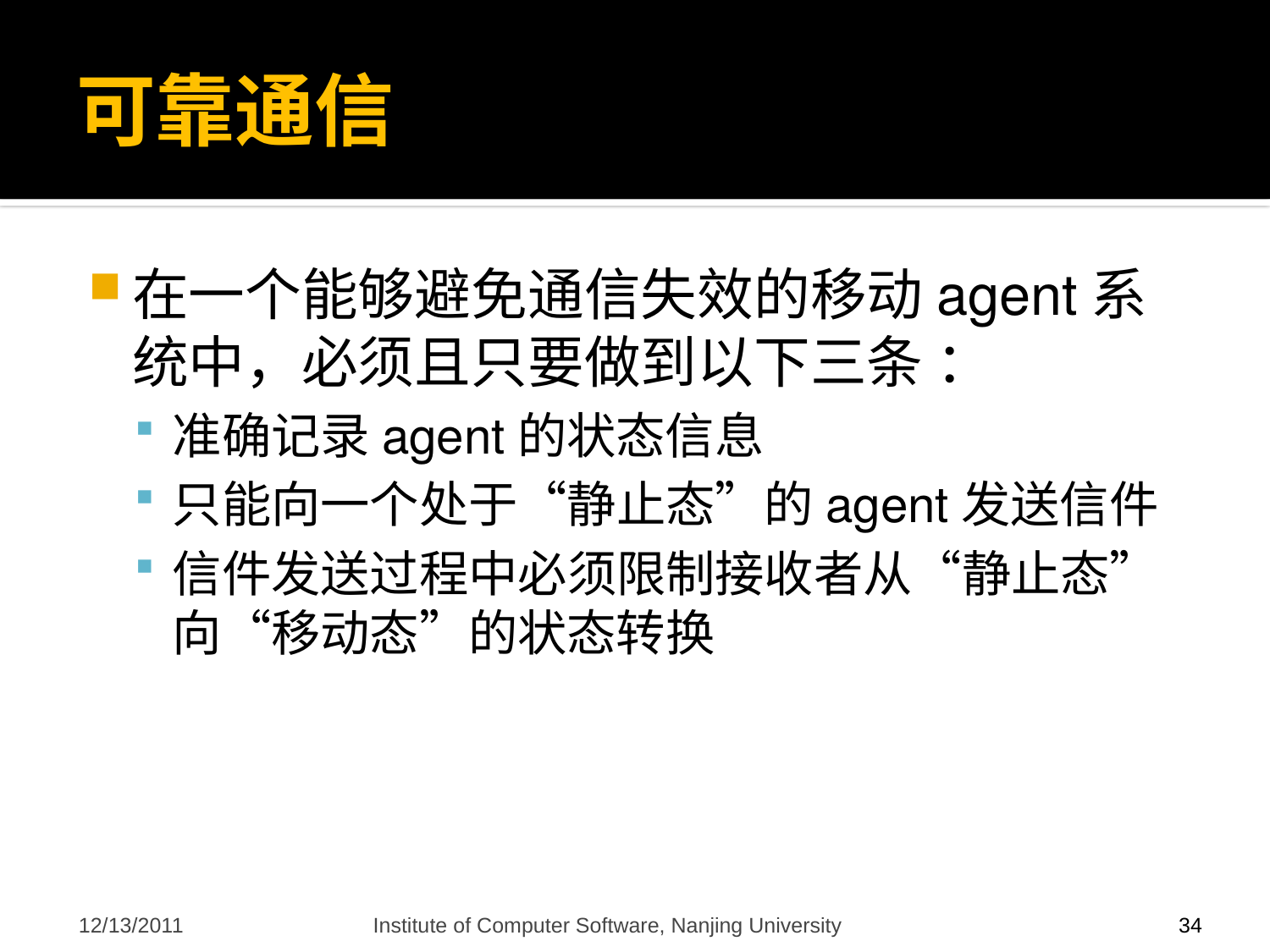

# 可靠通信
在一个能够避免通信失效的移动agent系统中，必须且只要做到以下三条 ：
准确记录agent的状态信息
只能向一个处于“静止态”的agent发送信件
信件发送过程中必须限制接收者从“静止态”向“移动态”的状态转换

34
12/13/2011
Institute of Computer Software, Nanjing University
34